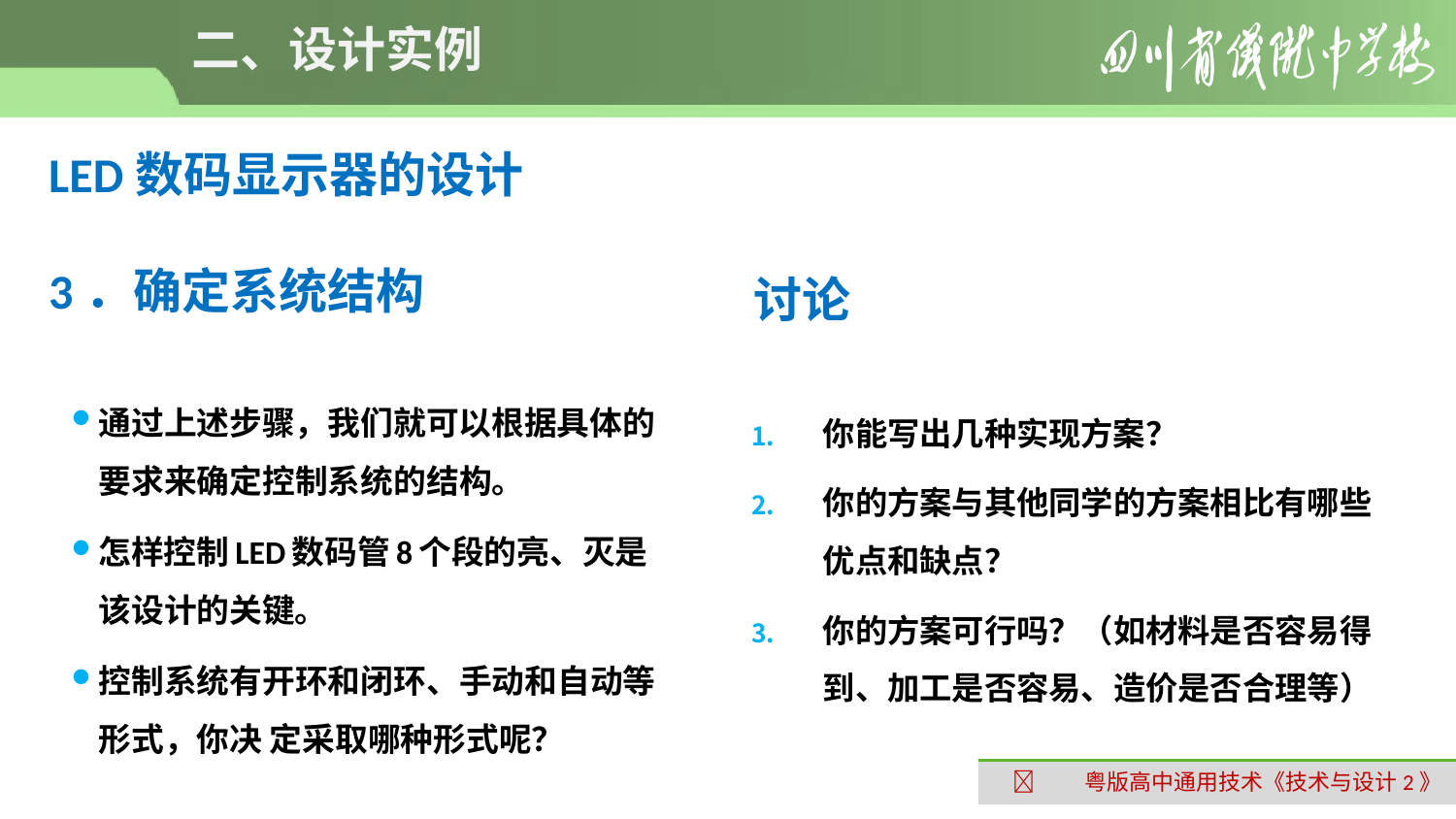

# 二、设计实例
LED数码显示器的设计

3．确定系统结构
讨论
通过上述步骤，我们就可以根据具体的要求来确定控制系统的结构。
怎样控制LED数码管8个段的亮、灭是该设计的关键。
控制系统有开环和闭环、手动和自动等形式，你决 定采取哪种形式呢？
你能写出几种实现方案？
你的方案与其他同学的方案相比有哪些优点和缺点？
你的方案可行吗？（如材料是否容易得到、加工是否容易、造价是否合理等）